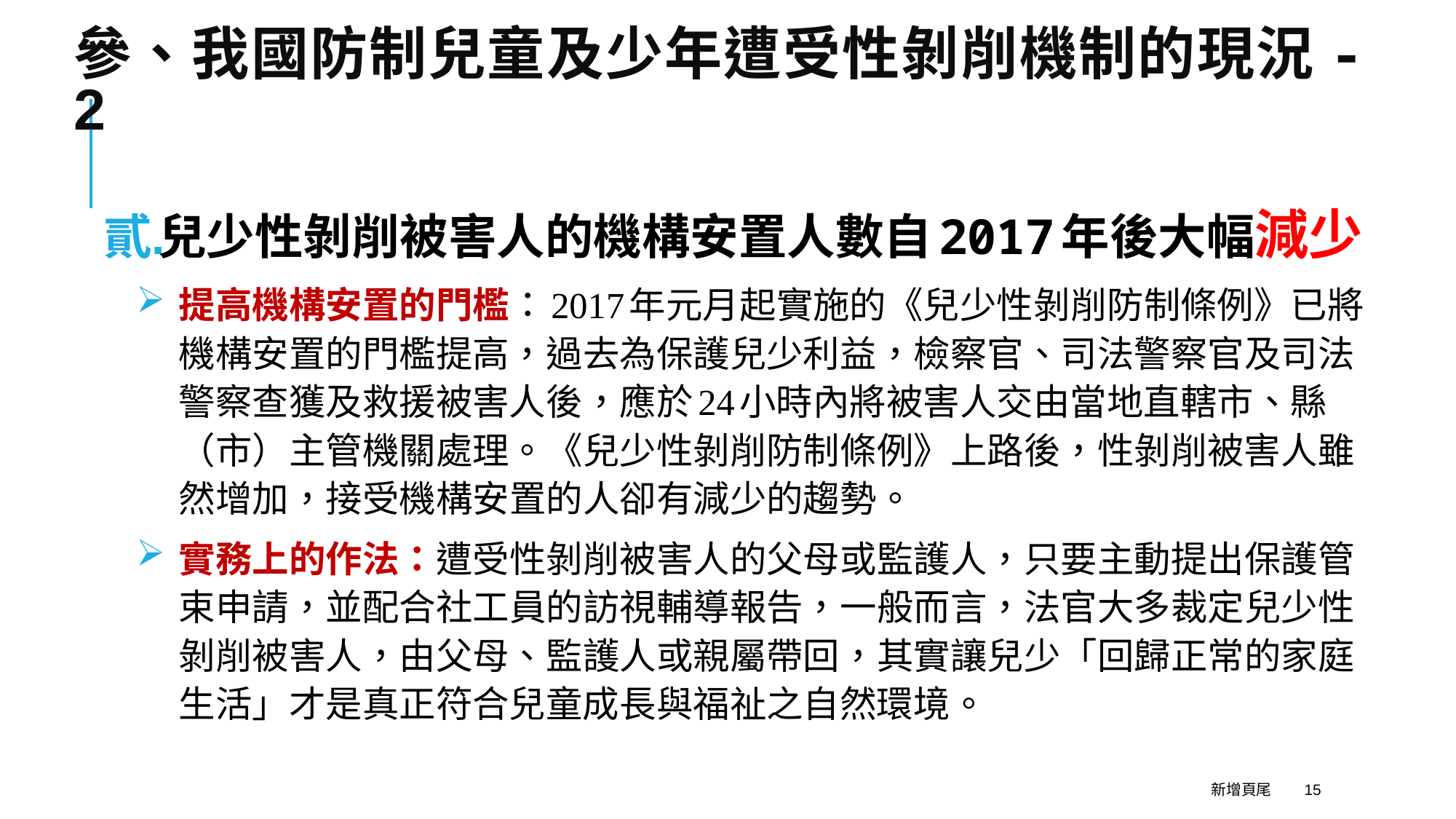

參、我國防制兒童及少年遭受性剝削機制的現況-2
兒少性剝削被害人的機構安置人數自2017年後大幅減少
提高機構安置的門檻：2017年元月起實施的《兒少性剝削防制條例》已將機構安置的門檻提高，過去為保護兒少利益，檢察官、司法警察官及司法警察查獲及救援被害人後，應於24小時內將被害人交由當地直轄市、縣（市）主管機關處理。《兒少性剝削防制條例》上路後，性剝削被害人雖然增加，接受機構安置的人卻有減少的趨勢。
實務上的作法：遭受性剝削被害人的父母或監護人，只要主動提出保護管束申請，並配合社工員的訪視輔導報告，一般而言，法官大多裁定兒少性剝削被害人，由父母、監護人或親屬帶回，其實讓兒少「回歸正常的家庭生活」才是真正符合兒童成長與福祉之自然環境。
新增頁尾
15